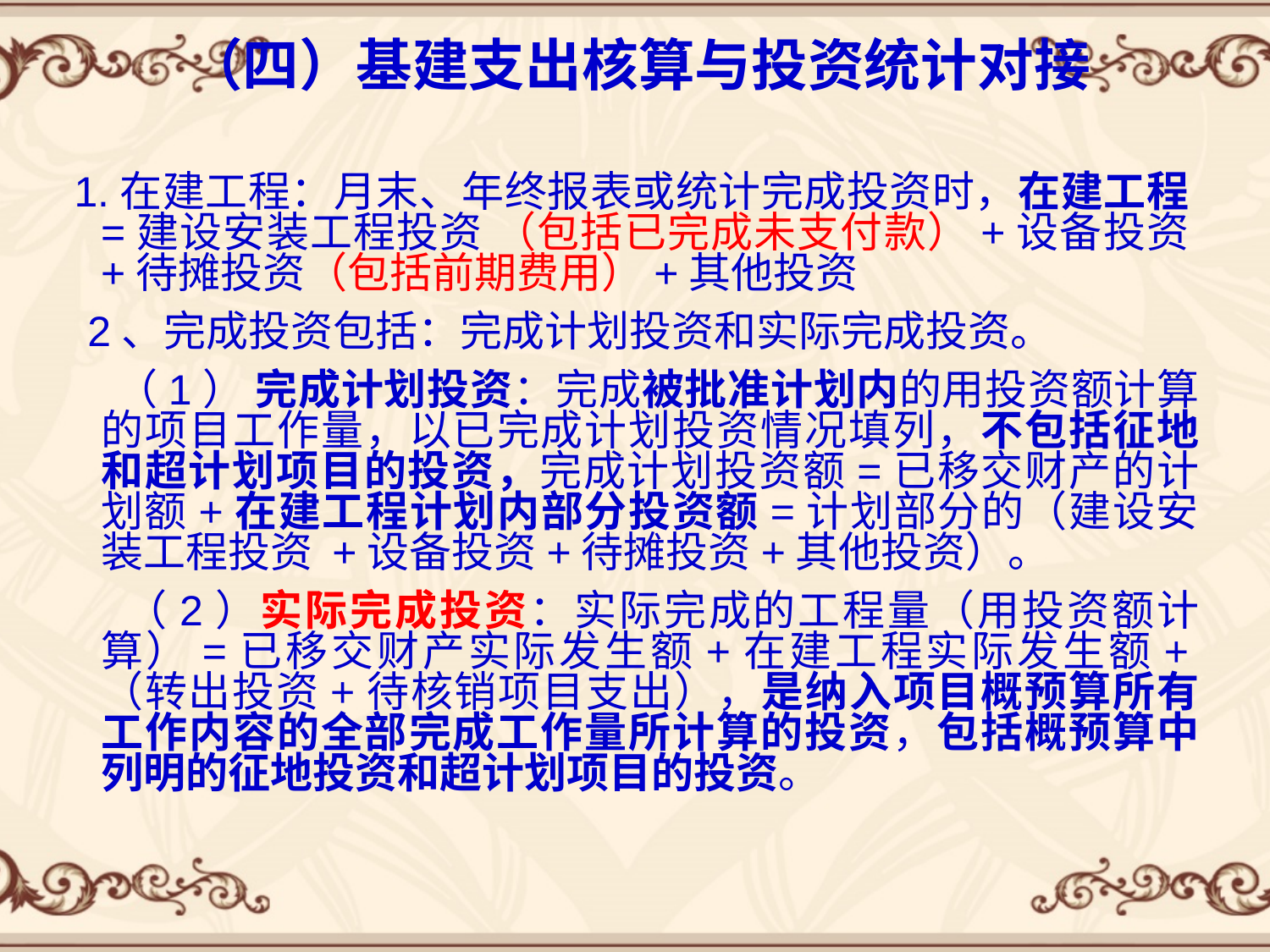

# （四）基建支出核算与投资统计对接
 1.在建工程：月末、年终报表或统计完成投资时，在建工程=建设安装工程投资 （包括已完成未支付款）+设备投资+待摊投资（包括前期费用）+其他投资
  2、完成投资包括：完成计划投资和实际完成投资。
    （1） 完成计划投资：完成被批准计划内的用投资额计算的项目工作量，以已完成计划投资情况填列，不包括征地和超计划项目的投资，完成计划投资额=已移交财产的计划额+在建工程计划内部分投资额=计划部分的（建设安装工程投资 +设备投资+待摊投资+其他投资）。
    （2）实际完成投资：实际完成的工程量（用投资额计算）=已移交财产实际发生额+在建工程实际发生额+（转出投资+待核销项目支出），是纳入项目概预算所有工作内容的全部完成工作量所计算的投资，包括概预算中列明的征地投资和超计划项目的投资。